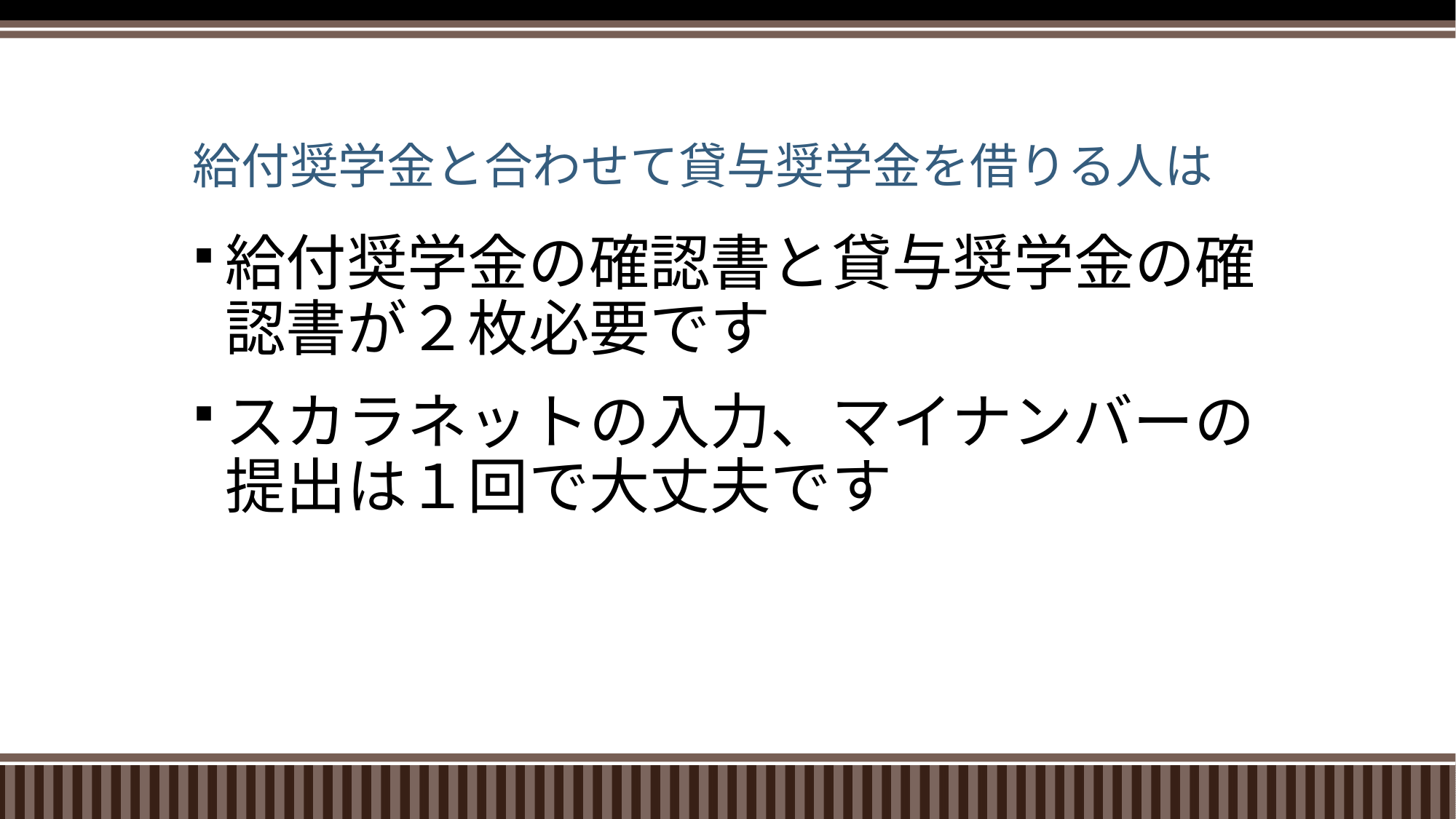

# 給付奨学金と合わせて貸与奨学金を借りる人は
給付奨学金の確認書と貸与奨学金の確認書が２枚必要です
スカラネットの入力、マイナンバーの提出は１回で大丈夫です